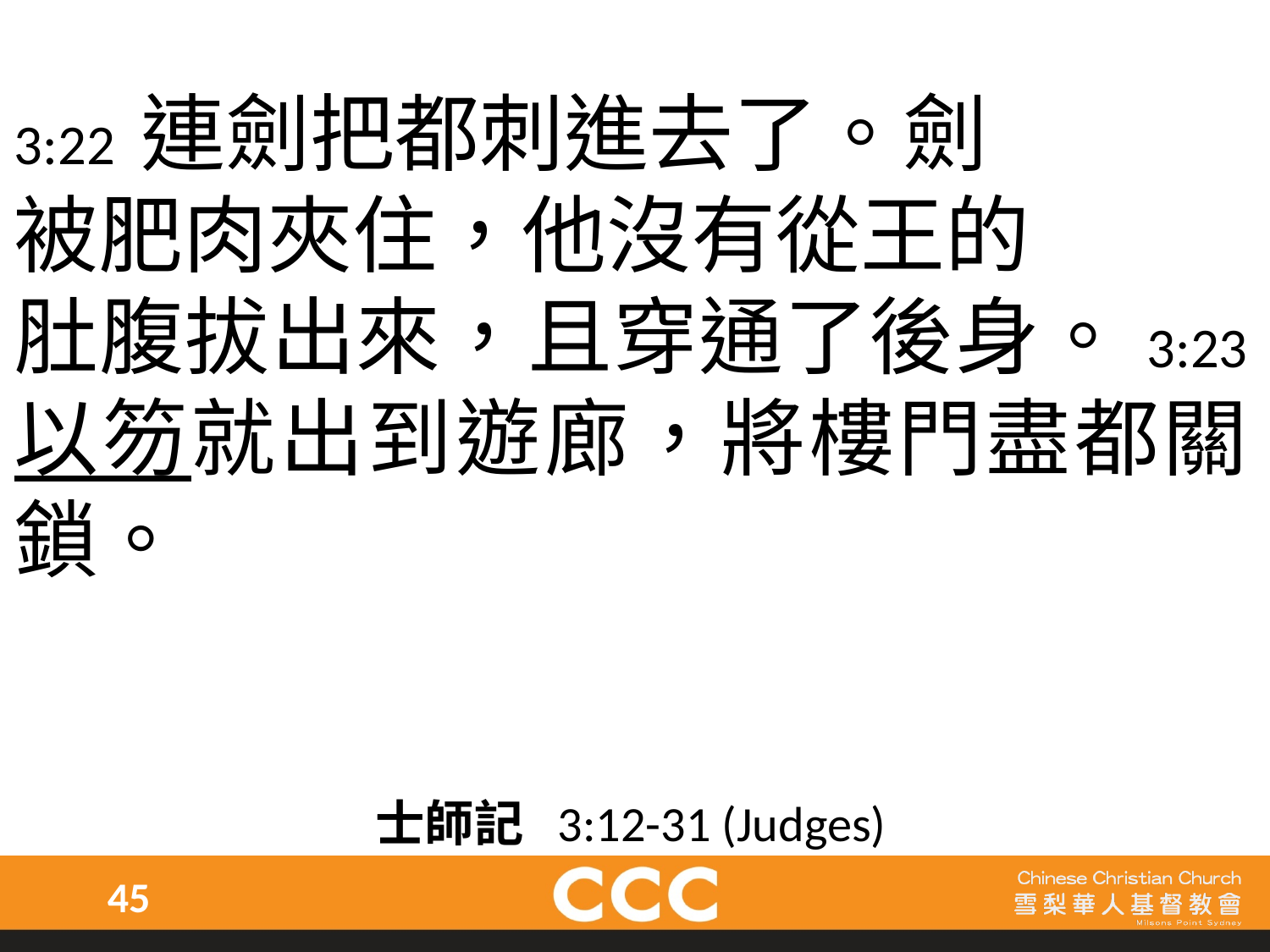

3:22 連劍把都刺進去了。劍
被肥肉夾住，他沒有從王的
肚腹拔出來，且穿通了後身。3:23 以笏就出到遊廊，將樓門盡都關鎖。
士師記  3:12-31 (Judges)
45